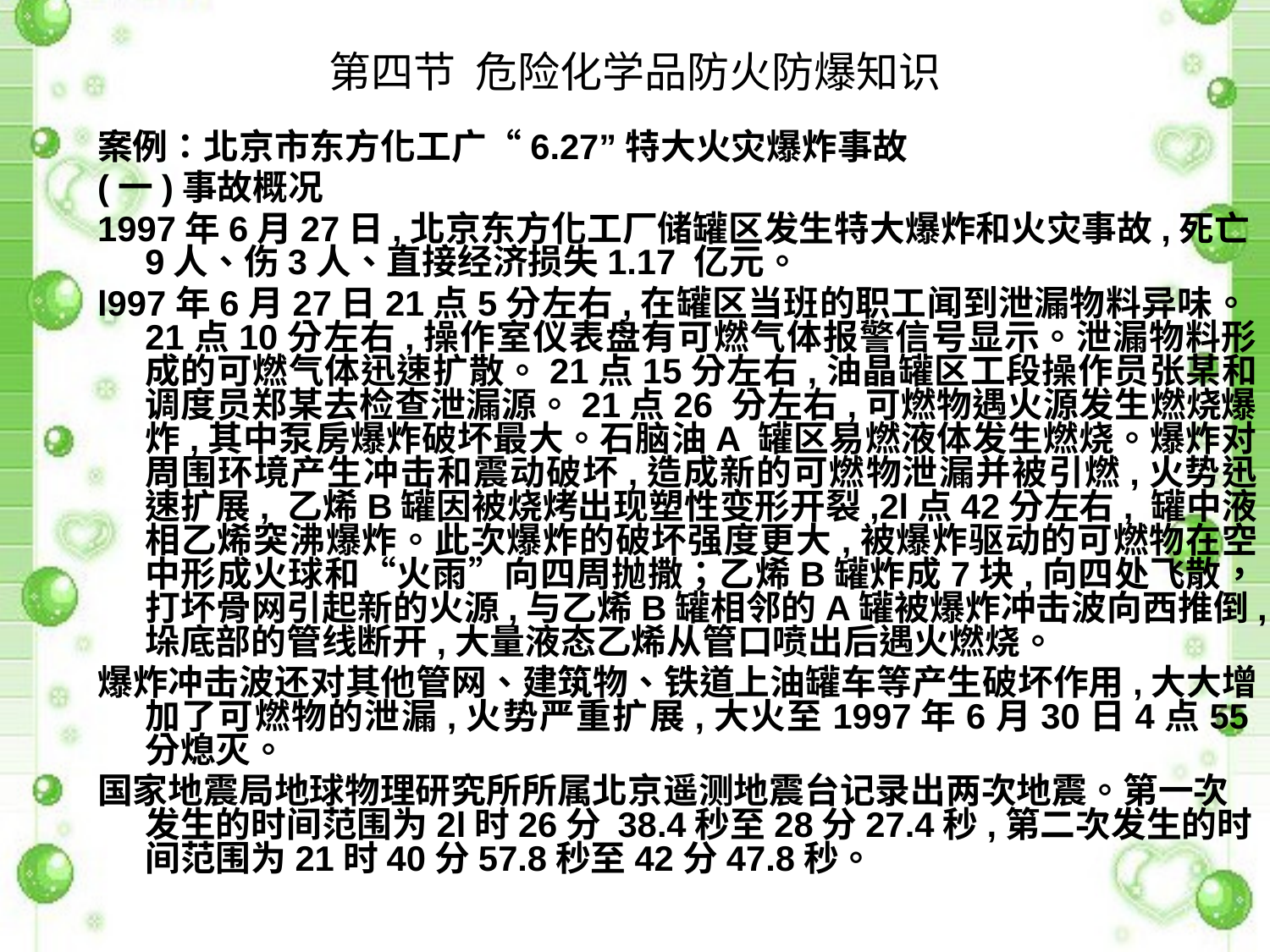

第四节  危险化学品防火防爆知识
案例：北京市东方化工广“6.27”特大火灾爆炸事故
(一)事故概况
1997年6月27日,北京东方化工厂储罐区发生特大爆炸和火灾事故,死亡9人、伤3人、直接经济损失1.17 亿元。
l997年6月27日21点5分左右,在罐区当班的职工闻到泄漏物料异味。21点10分左右,操作室仪表盘有可燃气体报警信号显示。泄漏物料形成的可燃气体迅速扩散。21点15分左右,油晶罐区工段操作员张某和调度员郑某去检查泄漏源。21点26 分左右,可燃物遇火源发生燃烧爆炸,其中泵房爆炸破坏最大。石脑油A 罐区易燃液体发生燃烧。爆炸对周围环境产生冲击和震动破坏,造成新的可燃物泄漏并被引燃,火势迅速扩展, 乙烯B罐因被烧烤出现塑性变形开裂,2l点42分左右, 罐中液相乙烯突沸爆炸。此次爆炸的破坏强度更大,被爆炸驱动的可燃物在空中形成火球和“火雨”向四周抛撒；乙烯B罐炸成7块,向四处飞散，打坏骨网引起新的火源,与乙烯B罐相邻的A罐被爆炸冲击波向西推倒,垛底部的管线断开,大量液态乙烯从管口喷出后遇火燃烧。
爆炸冲击波还对其他管网、建筑物、铁道上油罐车等产生破坏作用,大大增加了可燃物的泄漏,火势严重扩展,大火至1997年6月30日4点55分熄灭。
国家地震局地球物理研究所所属北京遥测地震台记录出两次地震。第一次发生的时间范围为2l时26分 38.4秒至28分27.4秒,第二次发生的时间范围为21时40分57.8秒至42分47.8秒。